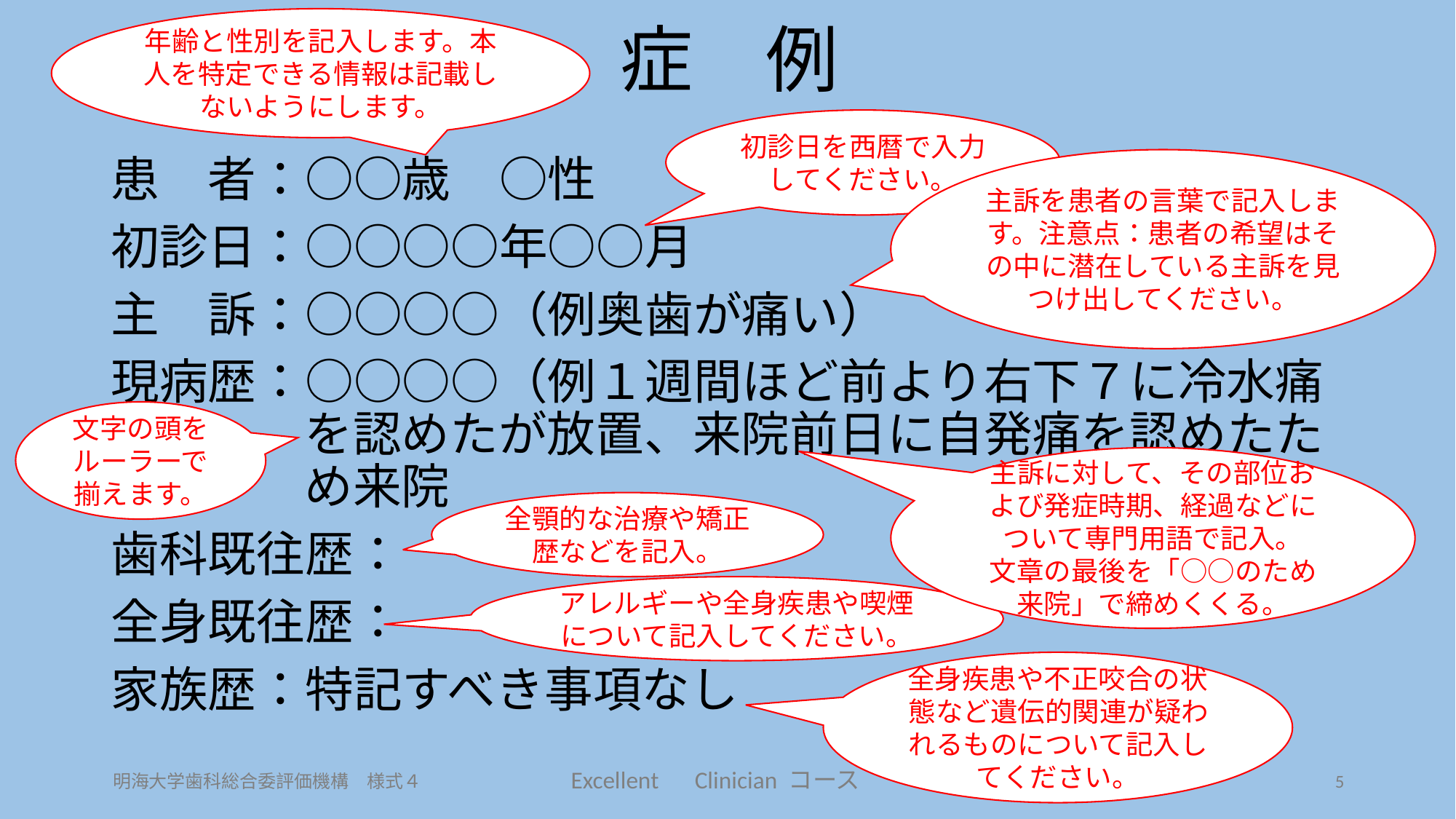

# 症　例
年齢と性別を記入します。本人を特定できる情報は記載しないようにします。
初診日を西暦で入力してください。
主訴を患者の言葉で記入します。注意点：患者の希望はその中に潜在している主訴を見つけ出してください。
患　者：○○歳　○性
初診日：○○○○年○○月
主　訴：○○○○（例奥歯が痛い）
現病歴：○○○○（例１週間ほど前より右下７に冷水痛を認めたが放置、来院前日に自発痛を認めたため来院
歯科既往歴：
全身既往歴：
家族歴：特記すべき事項なし
文字の頭をルーラーで揃えます。
主訴に対して、その部位および発症時期、経過などについて専門用語で記入。
文章の最後を「○○のため来院」で締めくくる。
全顎的な治療や矯正歴などを記入。
アレルギーや全身疾患や喫煙について記入してください。
全身疾患や不正咬合の状態など遺伝的関連が疑われるものについて記入してください。
明海大学歯科総合委評価機構　様式４
5